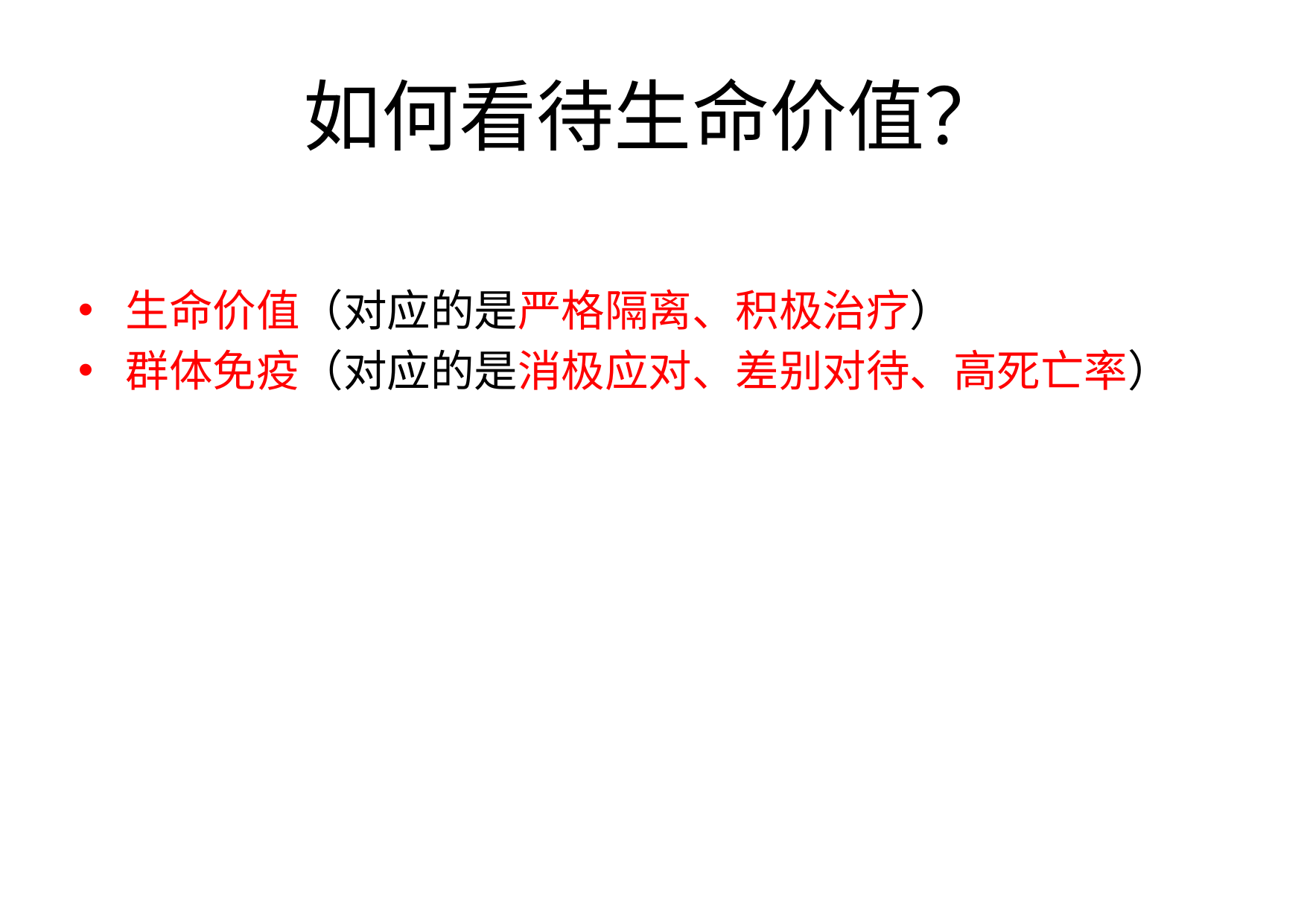

# 如何看待生命价值？

生命价值（对应的是严格隔离、积极治疗）
群体免疫（对应的是消极应对、差别对待、高死亡率）